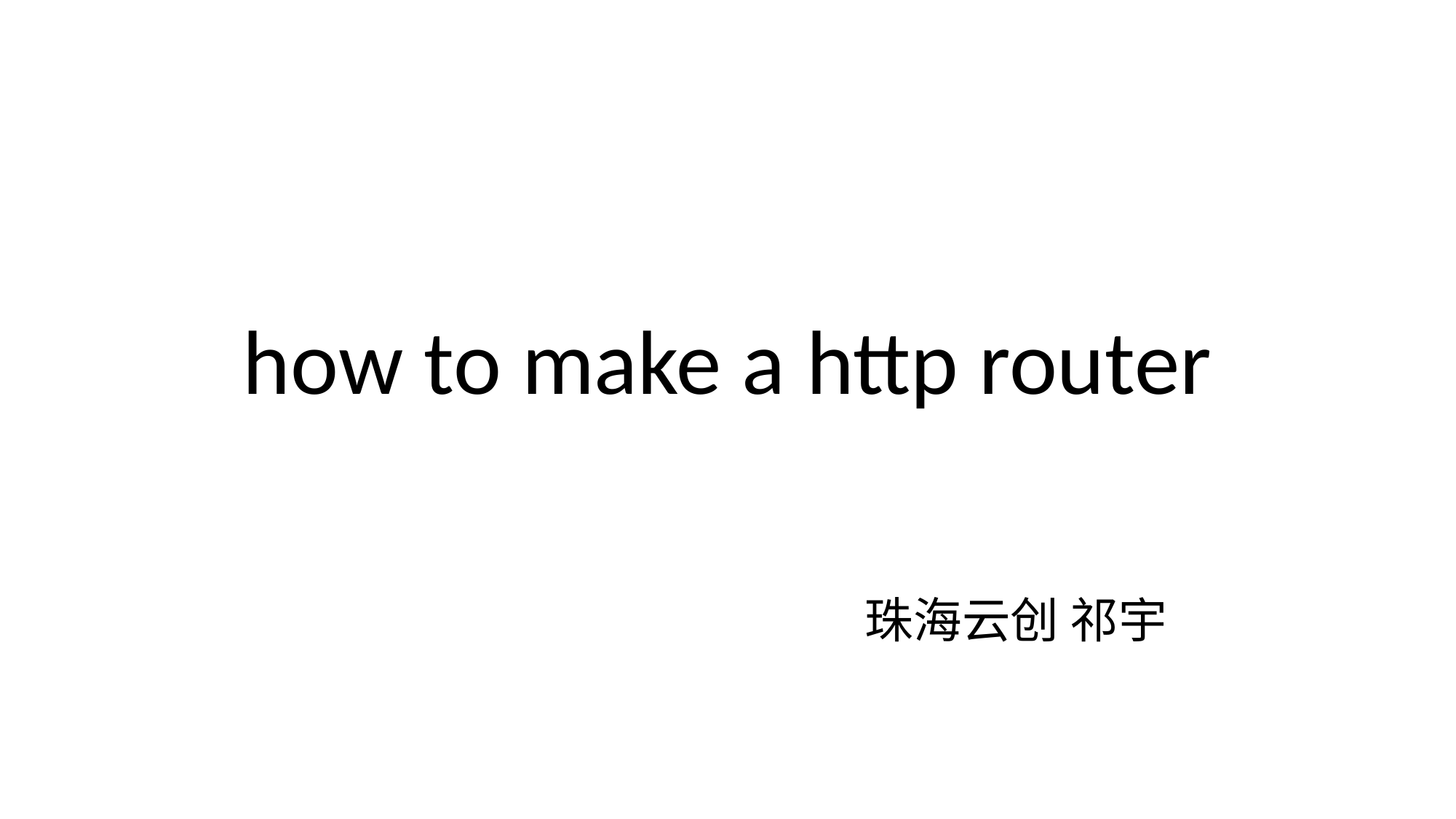

# how to make a http router
珠海云创 祁宇